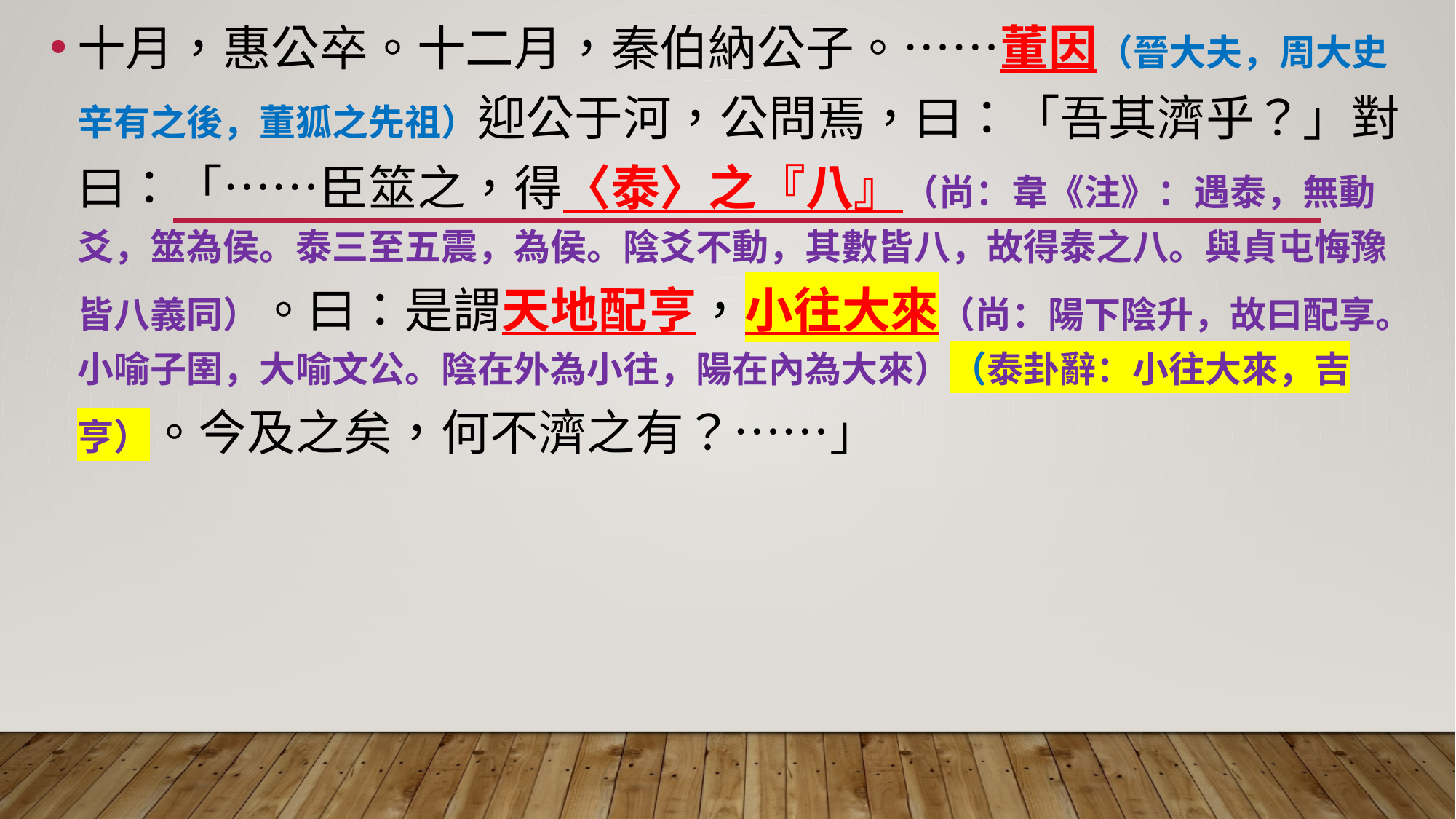

十月，惠公卒。十二月，秦伯納公子。……董因（晉大夫，周大史辛有之後，董狐之先祖）迎公于河，公問焉，曰：「吾其濟乎？」對曰：「……臣筮之，得〈泰〉之『八』（尚：韋《注》：遇泰，無動爻，筮為侯。泰三至五震，為侯。陰爻不動，其數皆八，故得泰之八。與貞屯悔豫皆八義同）。曰：是謂天地配亨，小往大來（尚：陽下陰升，故曰配享。小喻子圉，大喻文公。陰在外為小往，陽在內為大來）（泰卦辭：小往大來，吉亨）。今及之矣，何不濟之有？……」